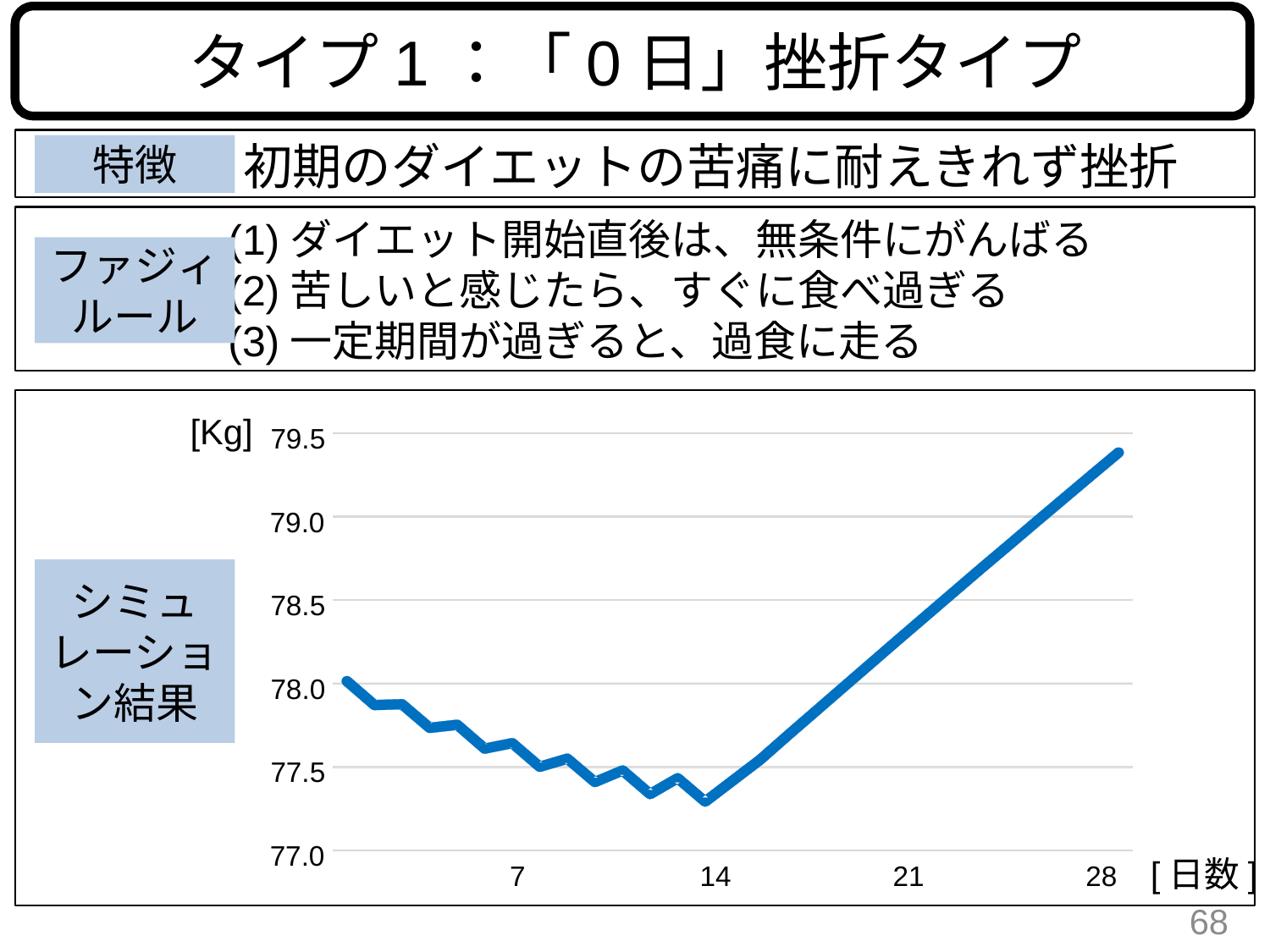

タイプ1：「0日」挫折タイプ

特徴
初期のダイエットの苦痛に耐えきれず挫折

(1)ダイエット開始直後は、無条件にがんばる
(2)苦しいと感じたら、すぐに食べ過ぎる
(3)一定期間が過ぎると、過食に走る
ファジィルール

[Kg]
79.5

79.0
シミュレーション結果
78.5
78.0
77.5
77.0
[日数]
7
14
21
28
68